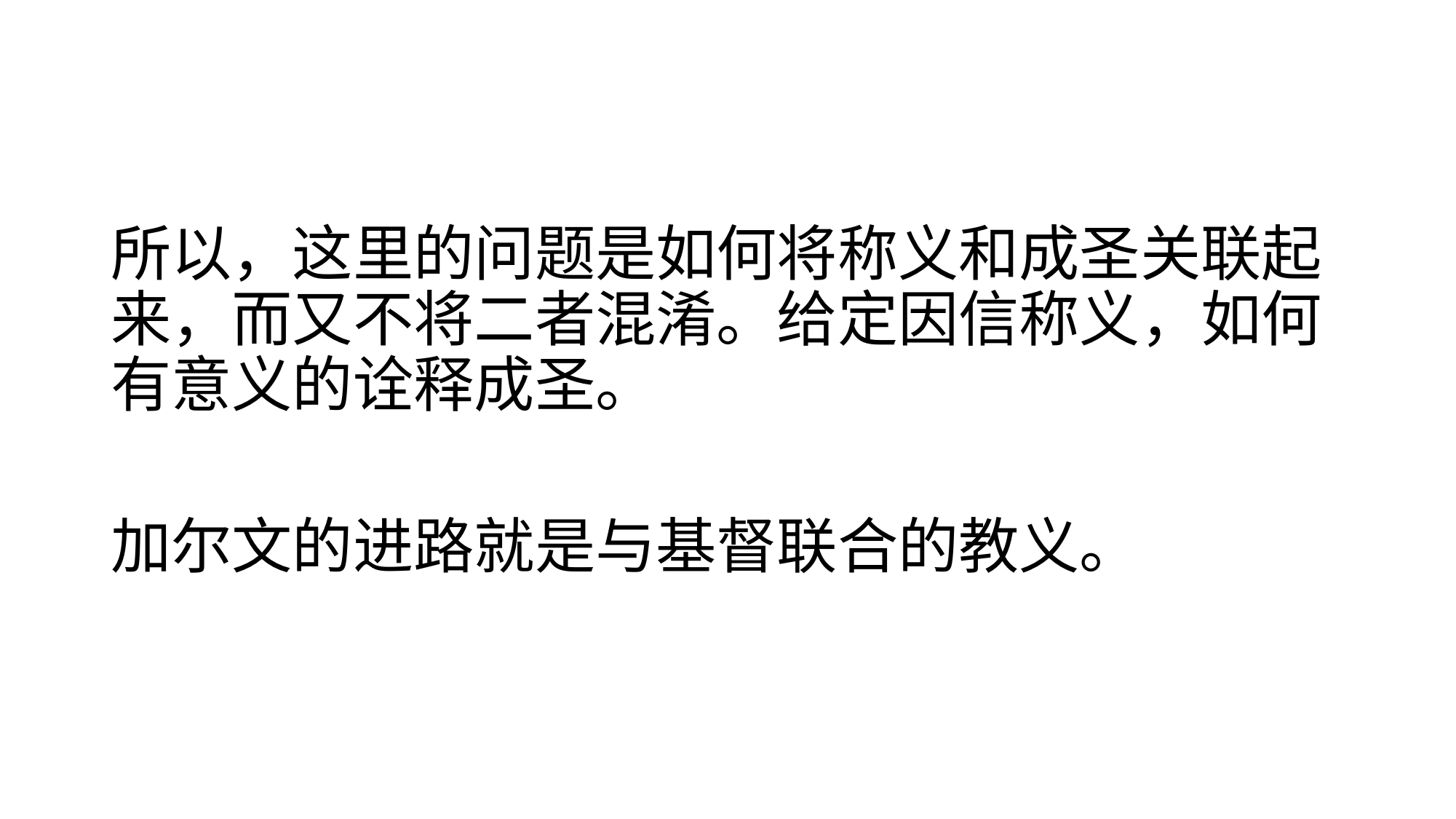

#
所以，这里的问题是如何将称义和成圣关联起来，而又不将二者混淆。给定因信称义，如何有意义的诠释成圣。

加尔文的进路就是与基督联合的教义。